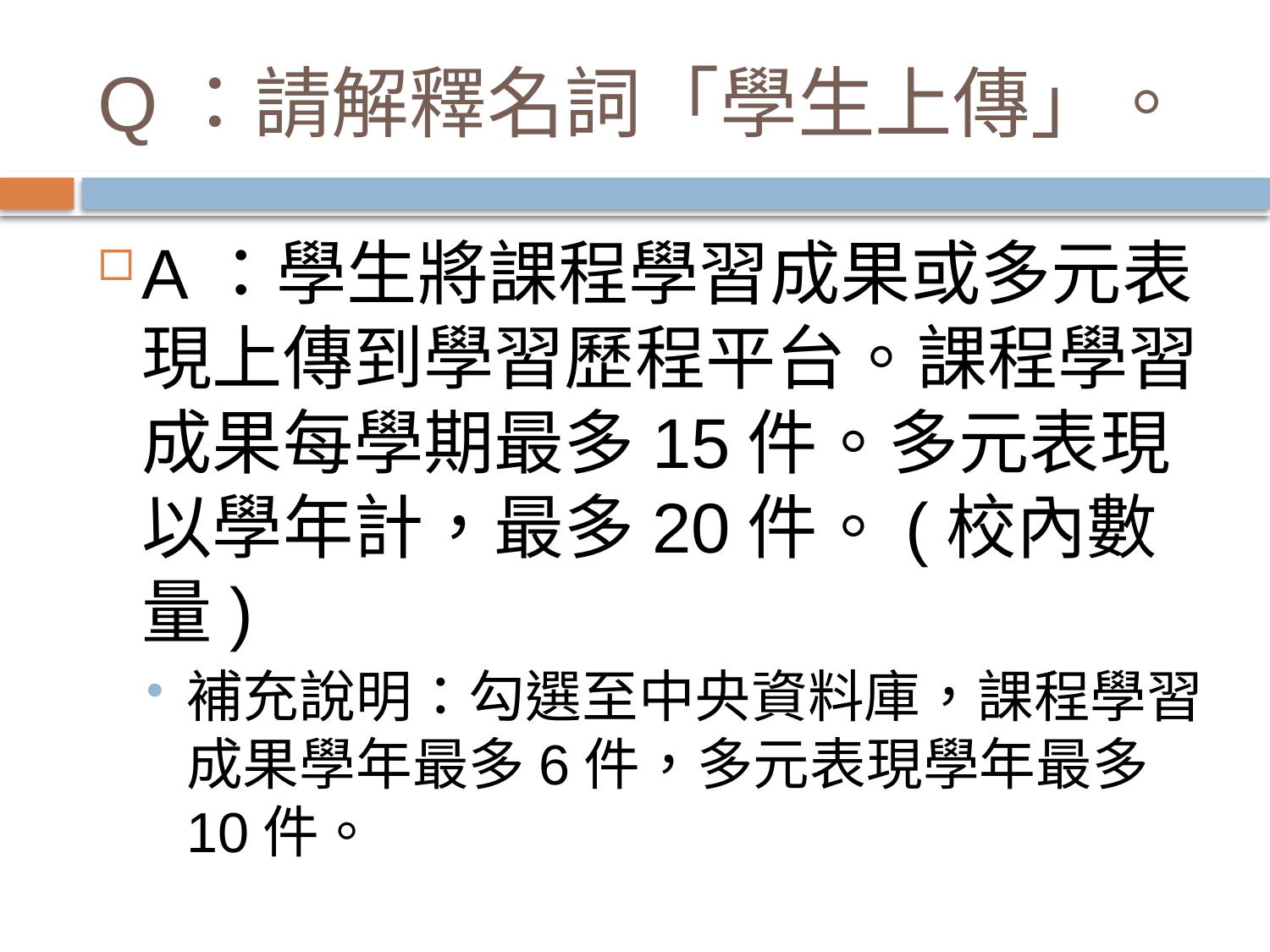

# Q：請解釋名詞「學生上傳」。
A：學生將課程學習成果或多元表現上傳到學習歷程平台。課程學習成果每學期最多15件。多元表現以學年計，最多20件。(校內數量)
補充說明：勾選至中央資料庫，課程學習成果學年最多6件，多元表現學年最多10件。